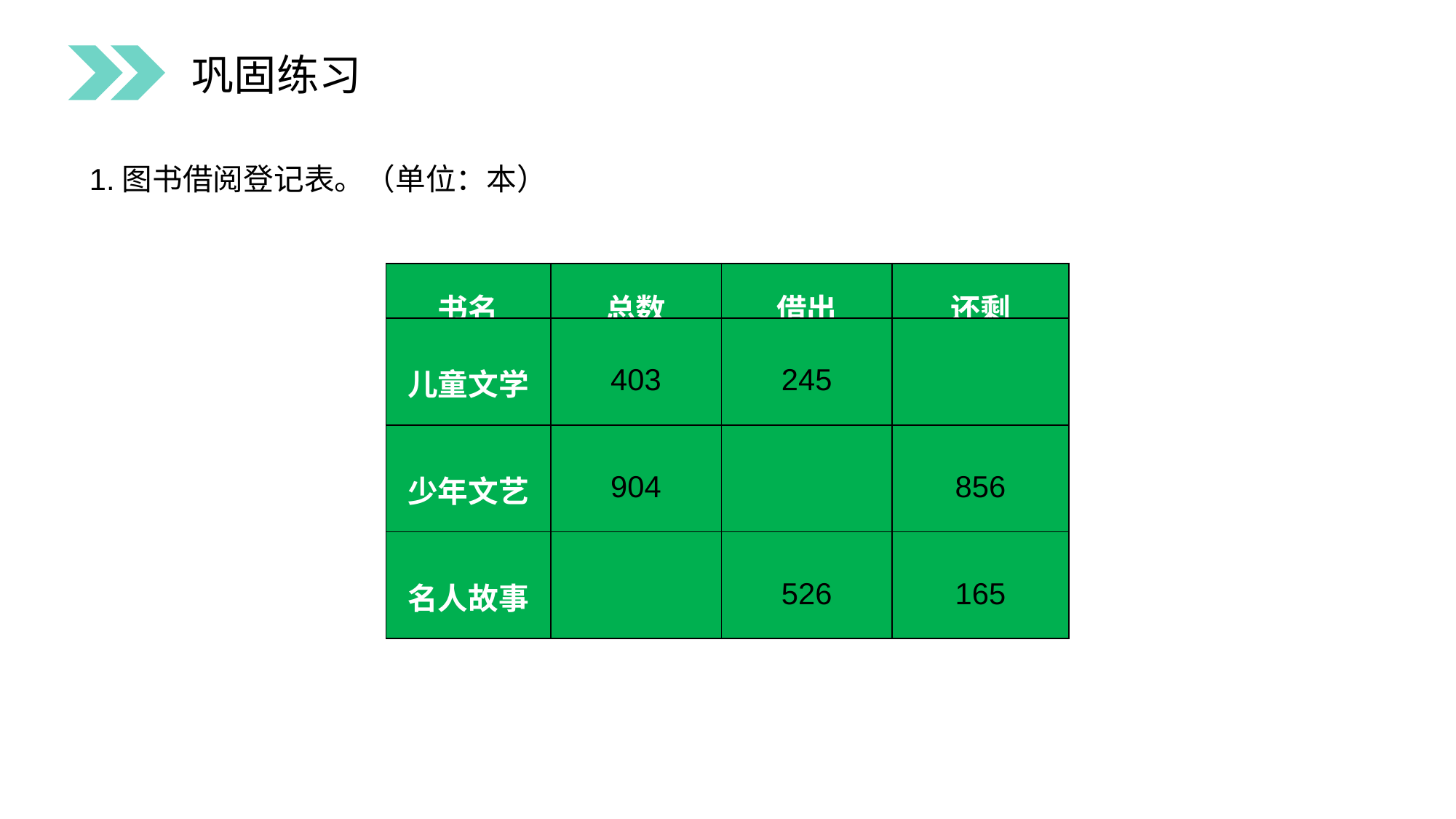

巩固练习
1.图书借阅登记表。（单位：本）
| 书名 | 总数 | 借出 | 还剩 |
| --- | --- | --- | --- |
| 儿童文学 | 403 | 245 |  |
| 少年文艺 | 904 |  | 856 |
| 名人故事 |  | 526 | 165 |